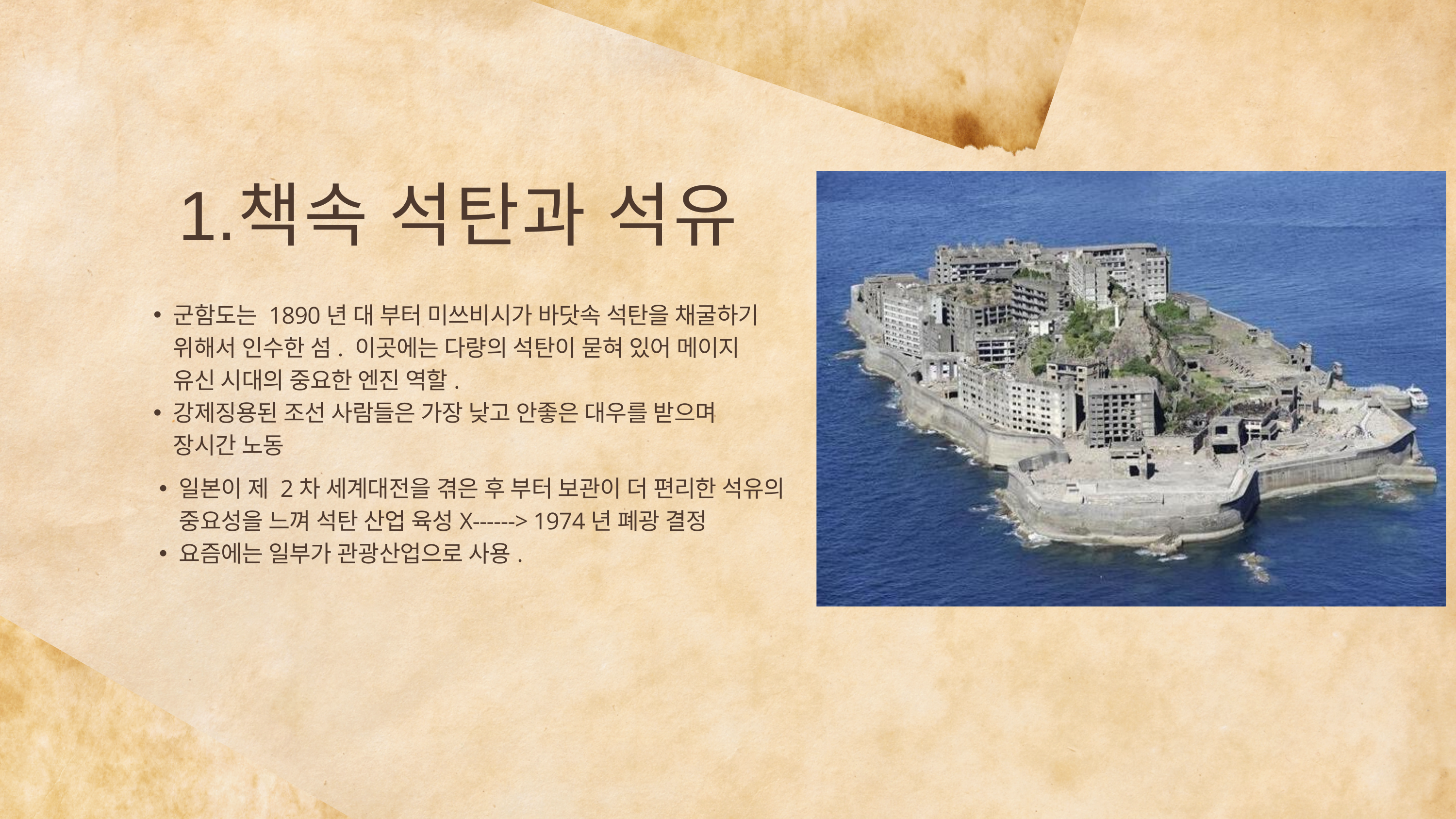

책속 석탄과 석유

군함도는 1890년 대 부터 미쓰비시가 바닷속 석탄을 채굴하기 위해서 인수한 섬. 이곳에는 다량의 석탄이 묻혀 있어 메이지 유신 시대의 중요한 엔진 역할.
강제징용된 조선 사람들은 가장 낮고 안좋은 대우를 받으며 장시간 노동
일본이 제 2차 세계대전을 겪은 후 부터 보관이 더 편리한 석유의 중요성을 느껴 석탄 산업 육성X------> 1974년 폐광 결정
요즘에는 일부가 관광산업으로 사용.